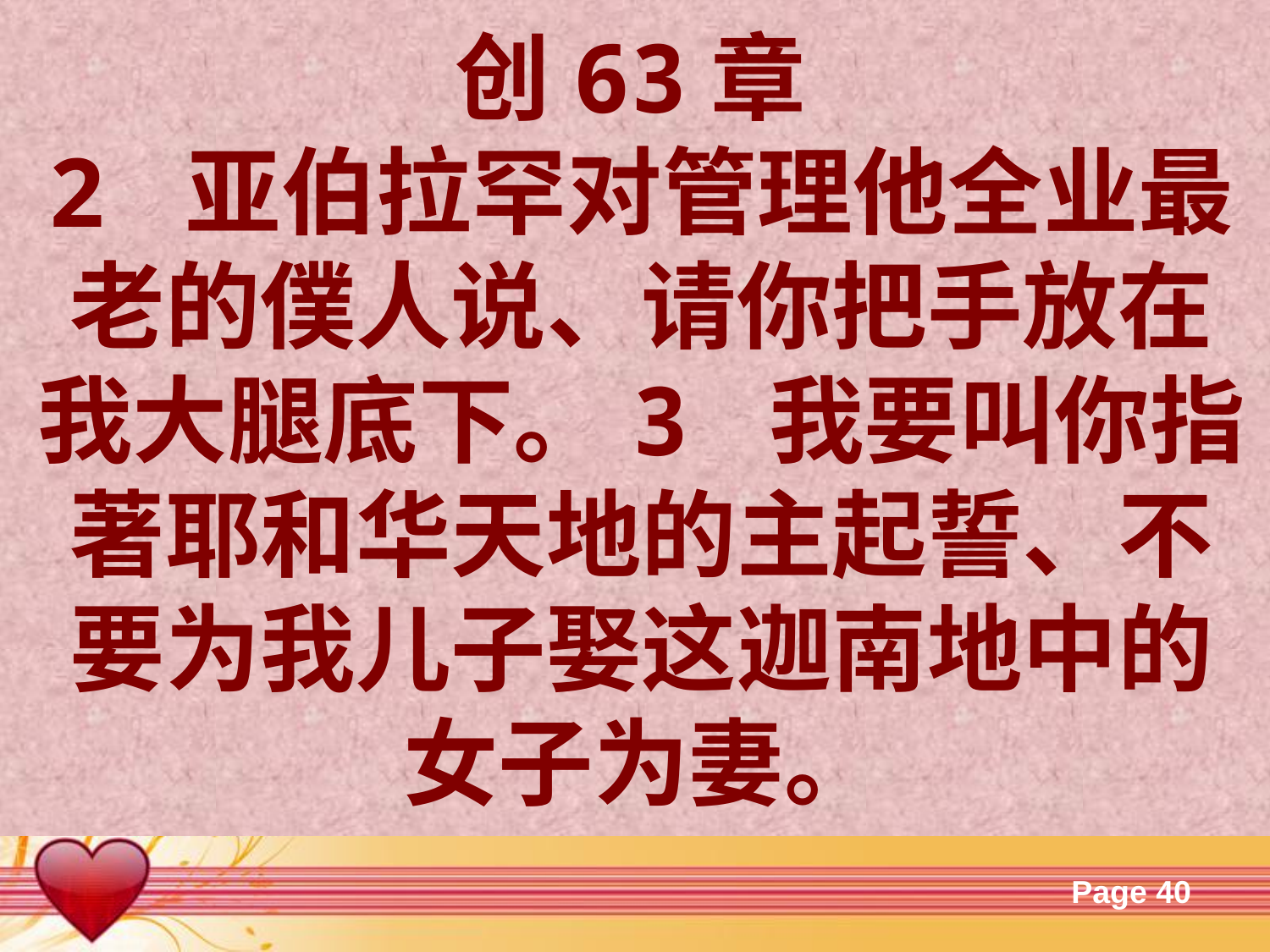

创63章
2 亚伯拉罕对管理他全业最老的僕人说、请你把手放在我大腿底下。3 我要叫你指著耶和华天地的主起誓、不要为我儿子娶这迦南地中的女子为妻。